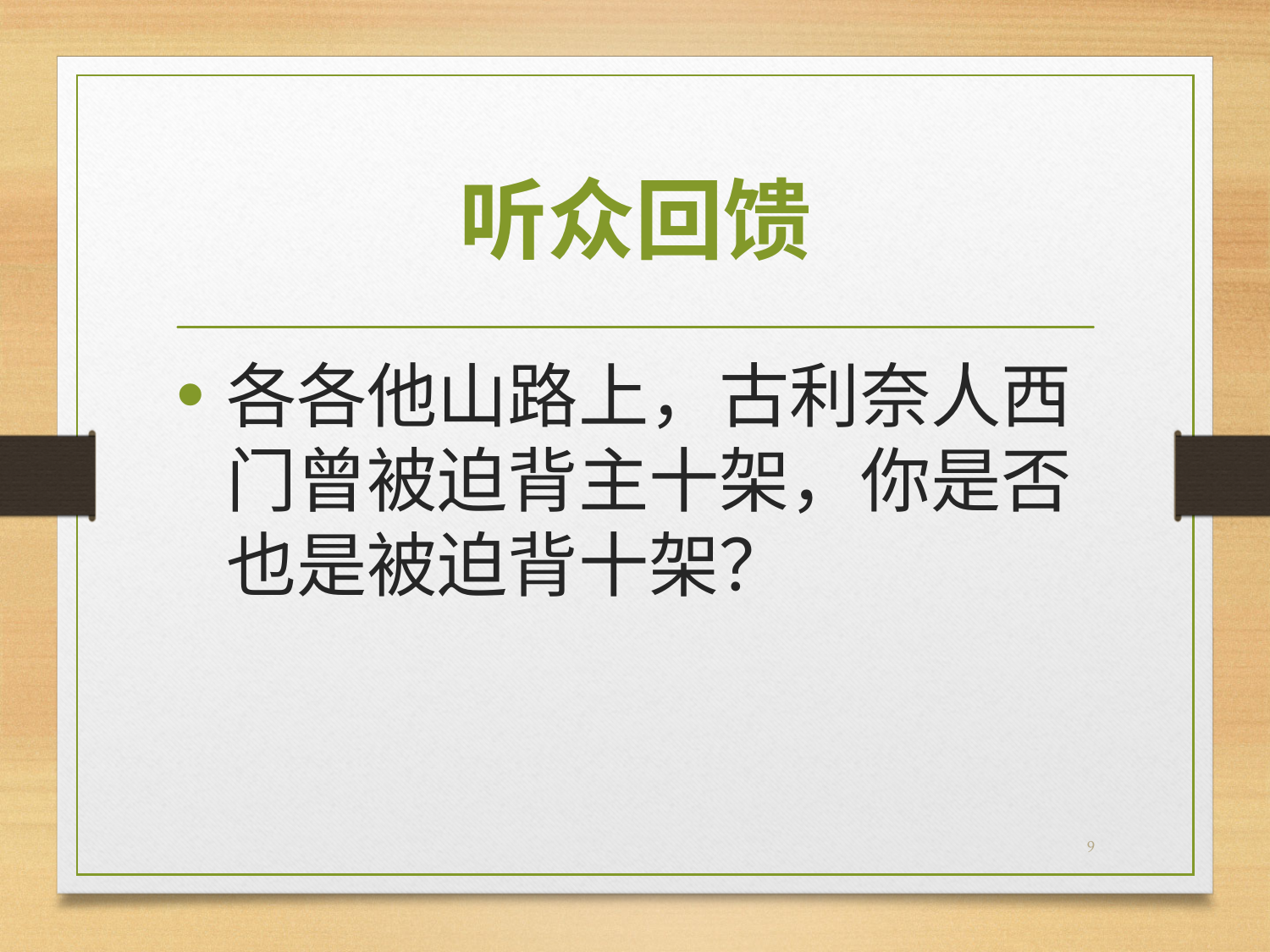

# 听众回馈
各各他山路上，古利奈人西门曾被迫背主十架，你是否也是被迫背十架？
9